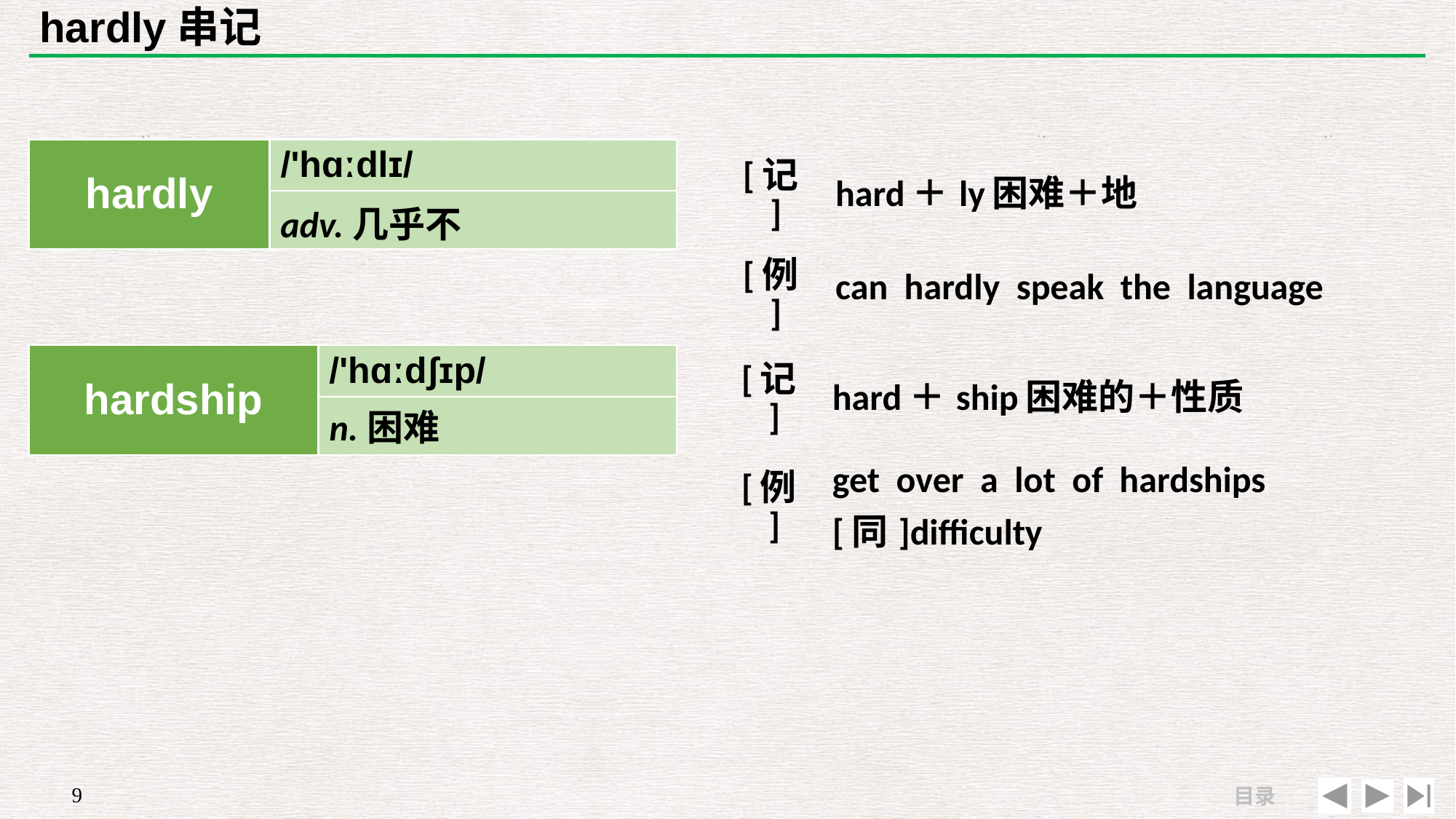

# hardly串记

| hardly | /'hɑːdlɪ/ |
| --- | --- |
|  |  |
| [记] | hard＋ly困难＋地 |
| --- | --- |
| [例] | can hardly speak the language |
adv.几乎不
| [记] | hard＋ship困难的＋性质 |
| --- | --- |
| [例] | get over a lot of hardships　[同]difficulty |
| hardship | /'hɑːdʃɪp/ |
| --- | --- |
|  |  |
n.困难